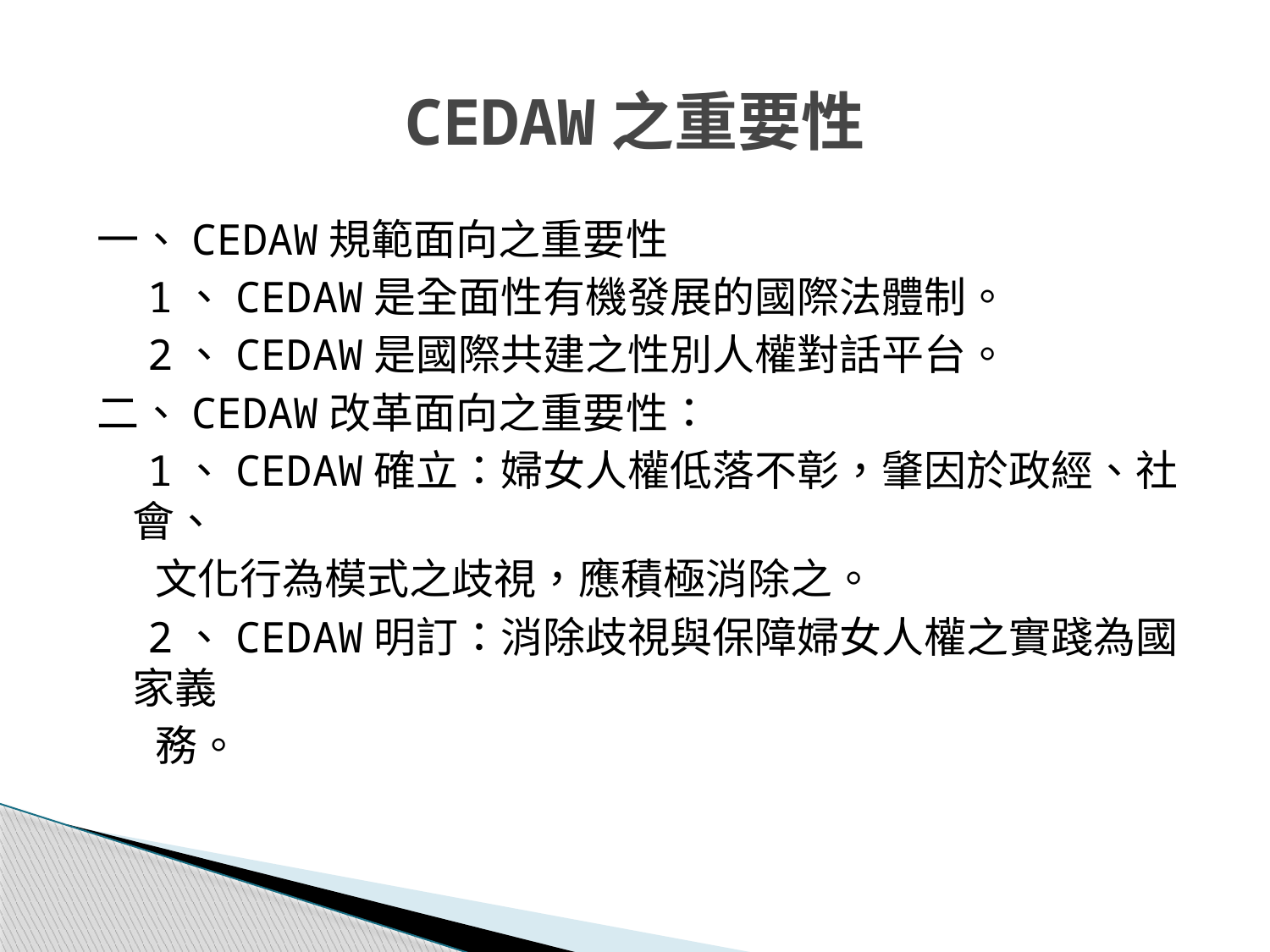

# CEDAW之重要性
一、CEDAW規範面向之重要性
  1、CEDAW是全面性有機發展的國際法體制。
  2、CEDAW是國際共建之性別人權對話平台。
二、CEDAW改革面向之重要性：
  1、CEDAW確立：婦女人權低落不彰，肇因於政經、社會、
     文化行為模式之歧視，應積極消除之。
  2、CEDAW明訂：消除歧視與保障婦女人權之實踐為國家義
     務。